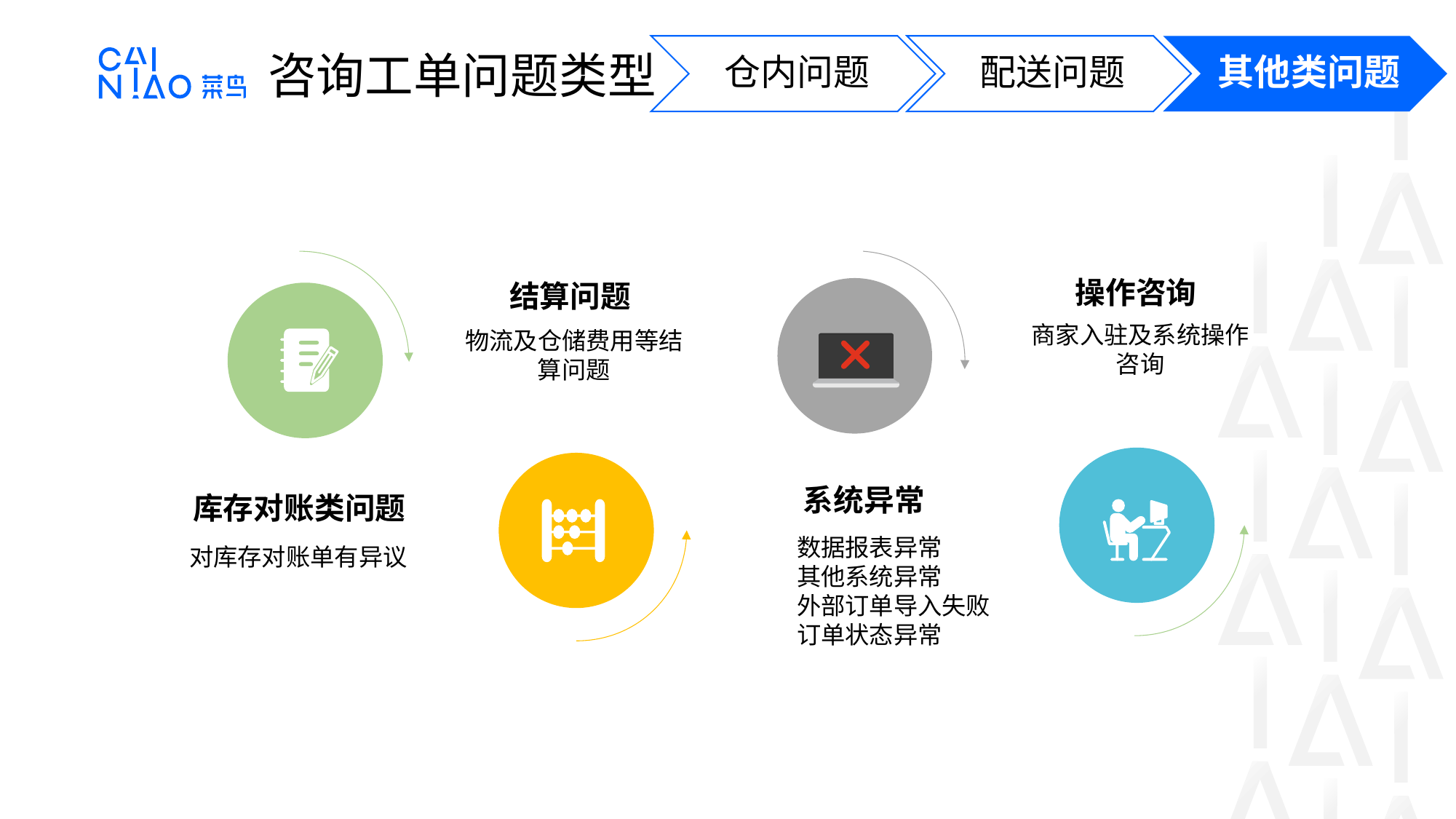

仓内问题
配送问题
其他类问题
咨询工单问题类型

操作咨询
结算问题

商家入驻及系统操作咨询
物流及仓储费用等结算问题

系统异常
库存对账类问题

数据报表异常
其他系统异常
外部订单导入失败
订单状态异常

对库存对账单有异议